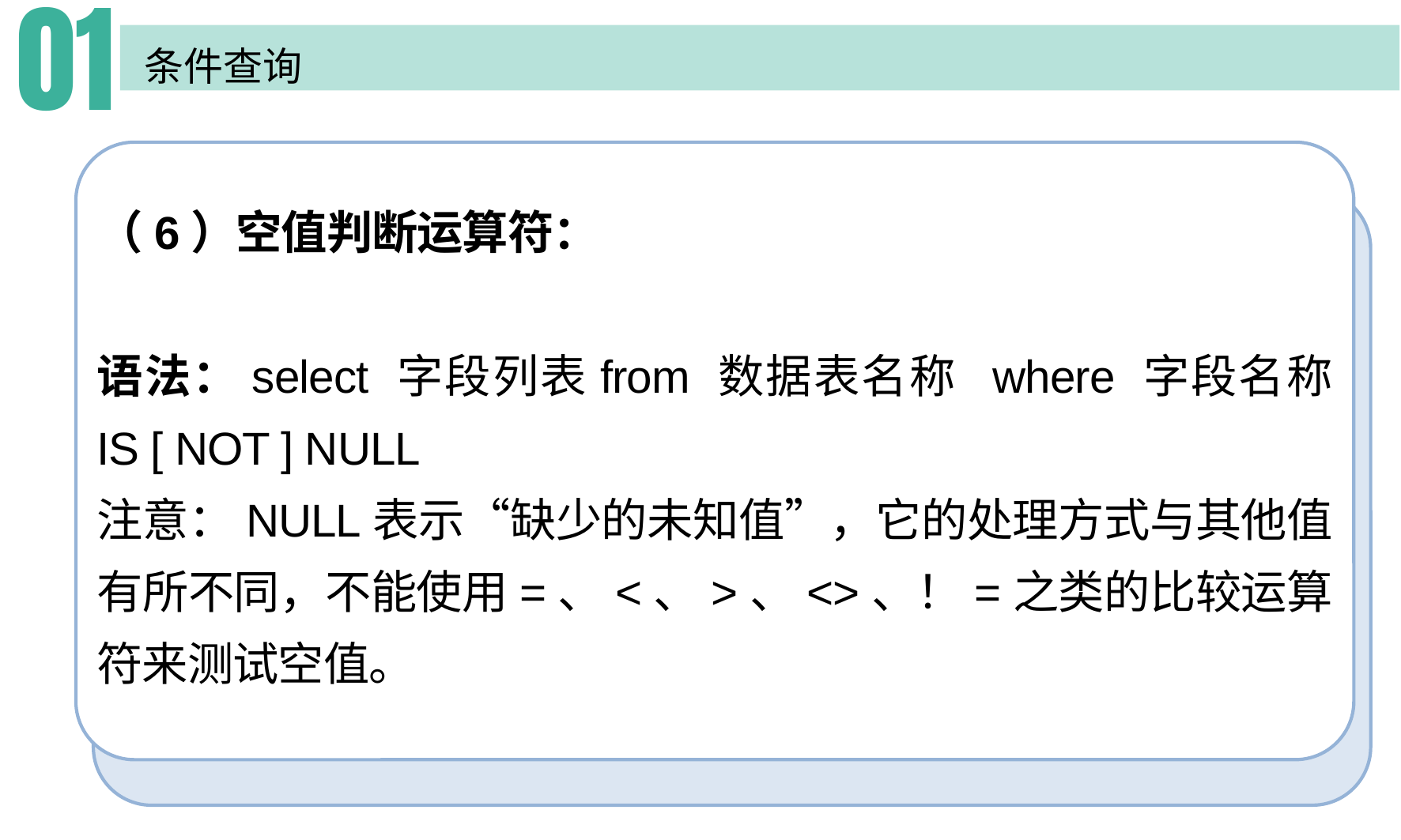

01

条件查询

（6）空值判断运算符：

语法：select 字段列表from 数据表名称  where 字段名称 IS [ NOT ] NULL
注意：NULL表示“缺少的未知值”，它的处理方式与其他值有所不同，不能使用=、<、>、<>、！=之类的比较运算符来测试空值。